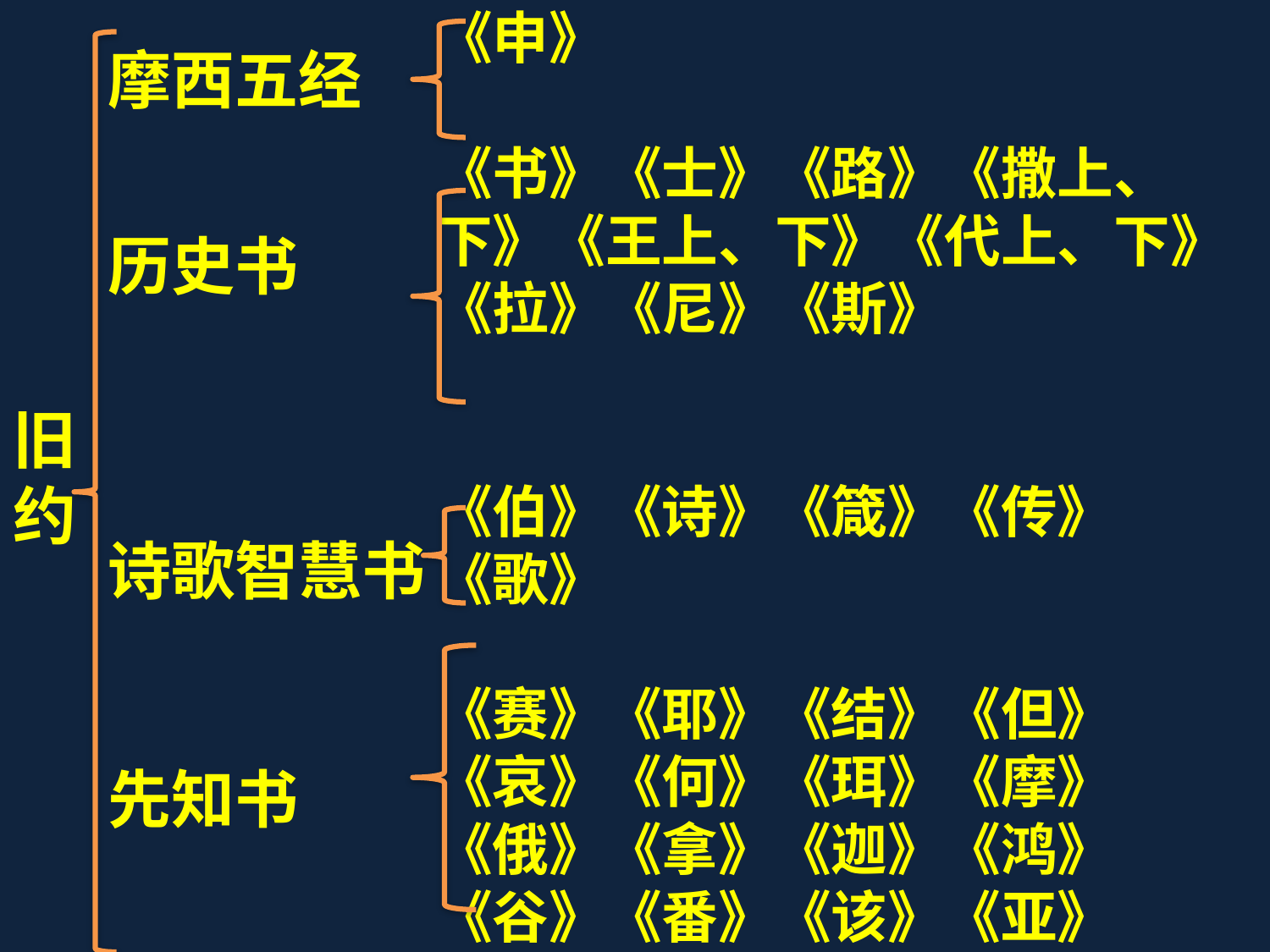

旧约
摩西五经

历史书

诗歌智慧书

先知书

《创》《出》《利》《民》《申》

《书》《士》《路》《撒上、下》《王上、下》《代上、下》《拉》《尼》《斯》

《伯》《诗》《箴》《传》《歌》

《赛》《耶》《结》《但》《哀》《何》《珥》《摩》《俄》《拿》《迦》《鸿》《谷》《番》《该》《亚》《玛》